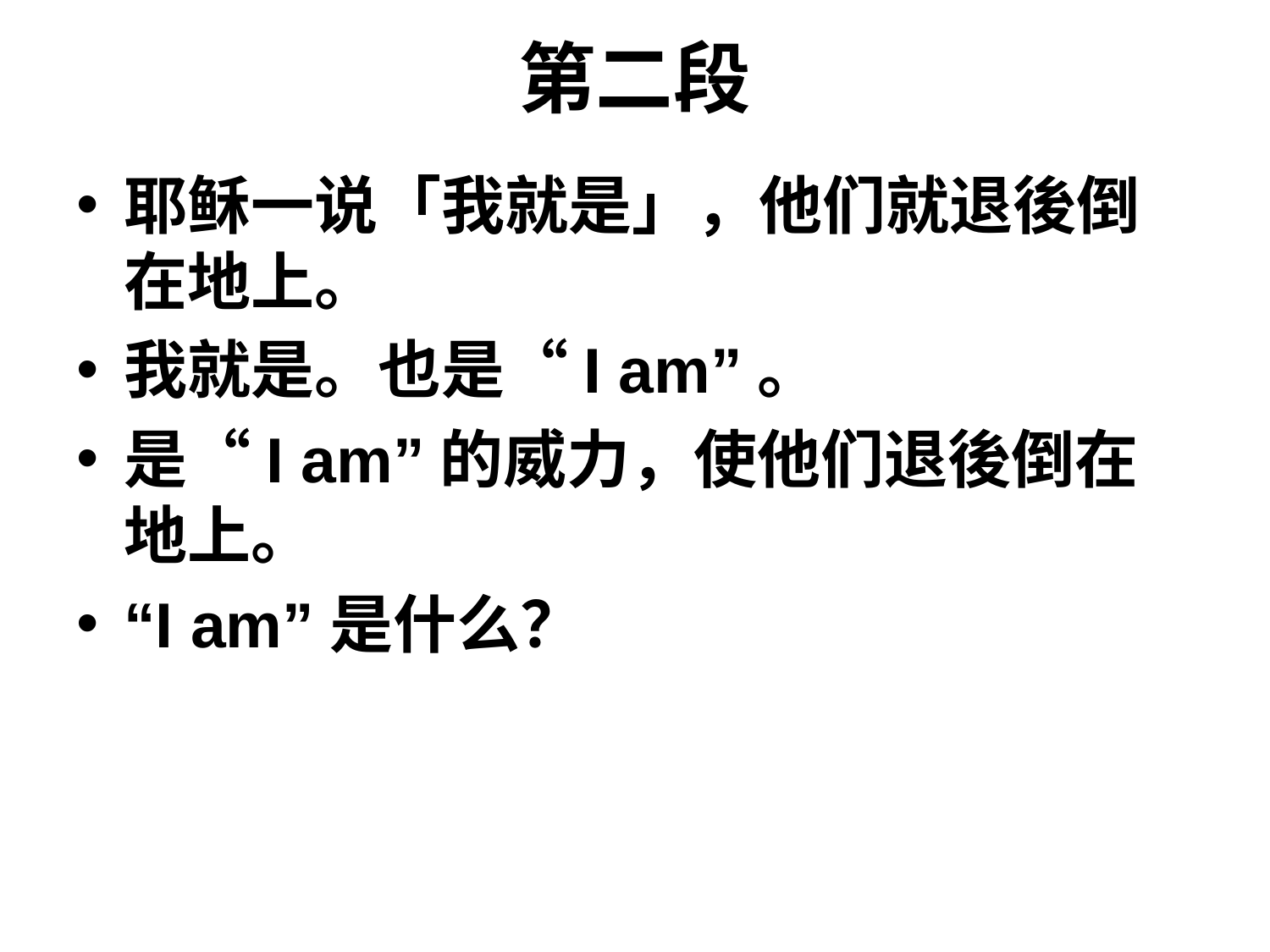

# 第二段
耶稣一说「我就是」，他们就退後倒在地上。
我就是。也是“I am”。
是“I am”的威力，使他们退後倒在地上。
“I am”是什么？